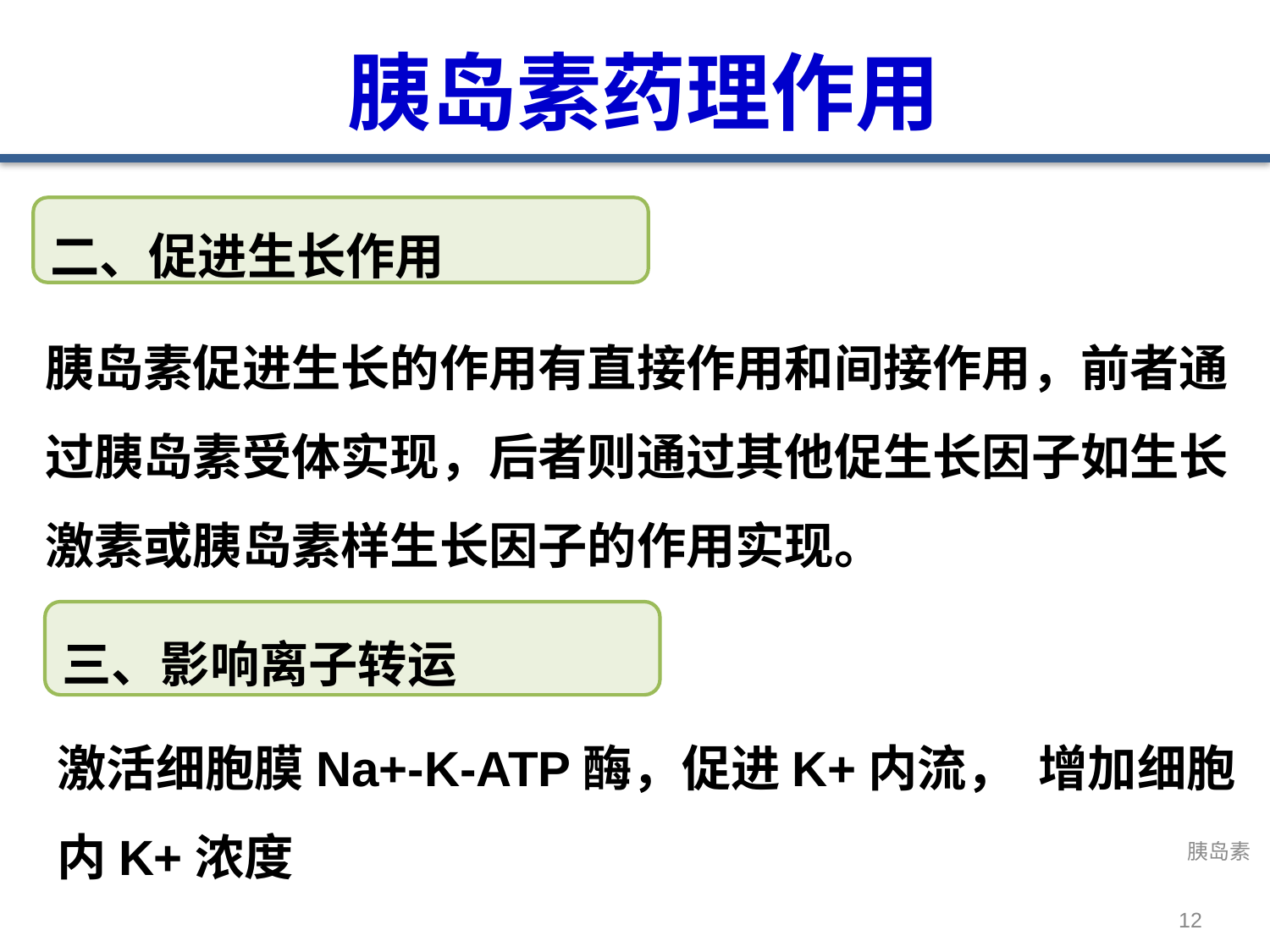

# 胰岛素药理作用
二、促进生长作用
胰岛素促进生长的作用有直接作用和间接作用，前者通过胰岛素受体实现，后者则通过其他促生长因子如生长激素或胰岛素样生长因子的作用实现。

三、影响离子转运
激活细胞膜Na+-K-ATP酶，促进K+内流，  增加细胞内K+浓度